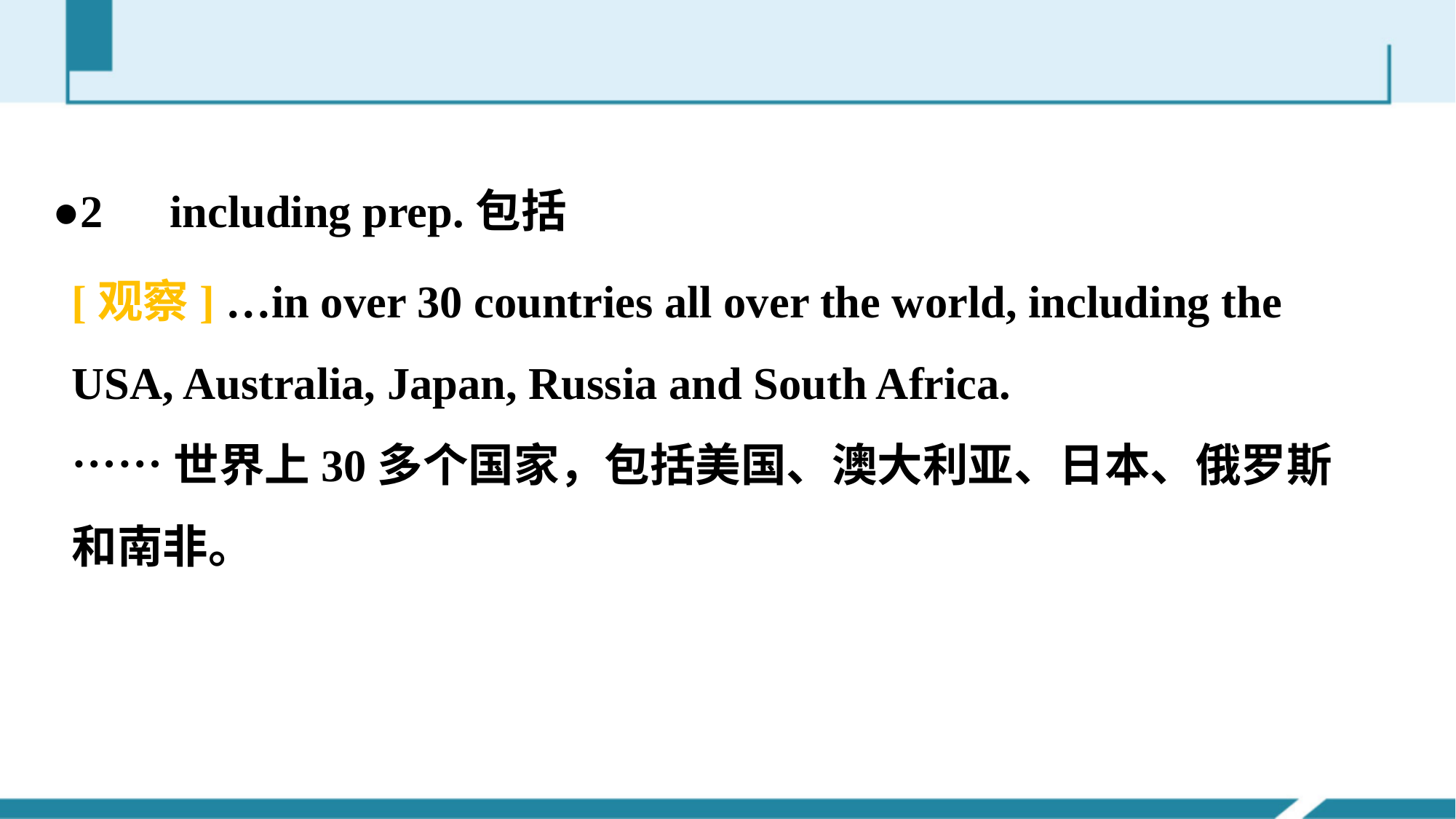

●2　including prep.包括
[观察] …in over 30 countries all over the world, including the USA, Australia, Japan, Russia and South Africa.
……世界上30多个国家，包括美国、澳大利亚、日本、俄罗斯和南非。